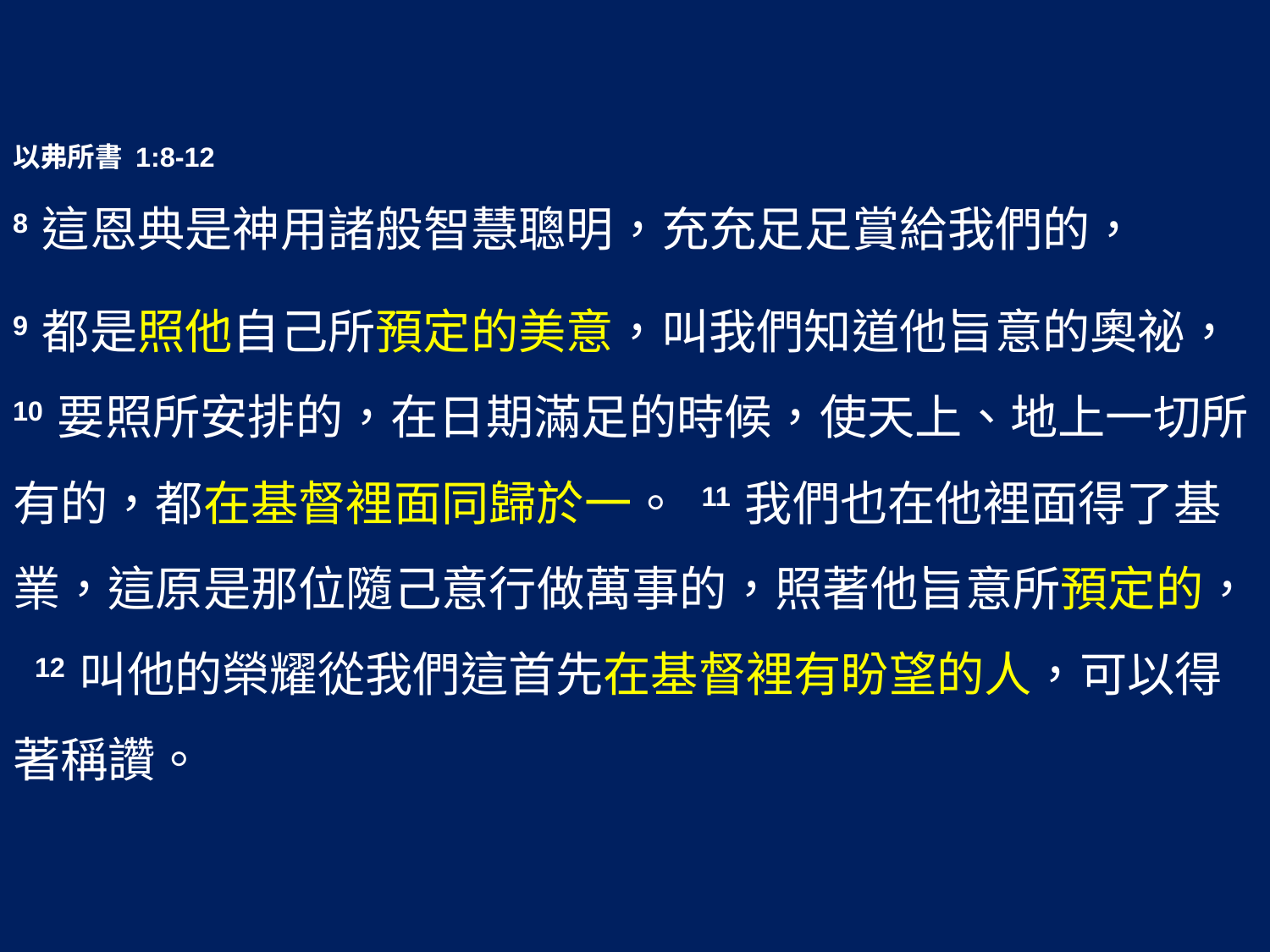

以弗所書 1:8-12
8 這恩典是神用諸般智慧聰明，充充足足賞給我們的，
9 都是照他自己所預定的美意，叫我們知道他旨意的奧祕， 10 要照所安排的，在日期滿足的時候，使天上、地上一切所有的，都在基督裡面同歸於一。 11 我們也在他裡面得了基業，這原是那位隨己意行做萬事的，照著他旨意所預定的， 12 叫他的榮耀從我們這首先在基督裡有盼望的人，可以得著稱讚。